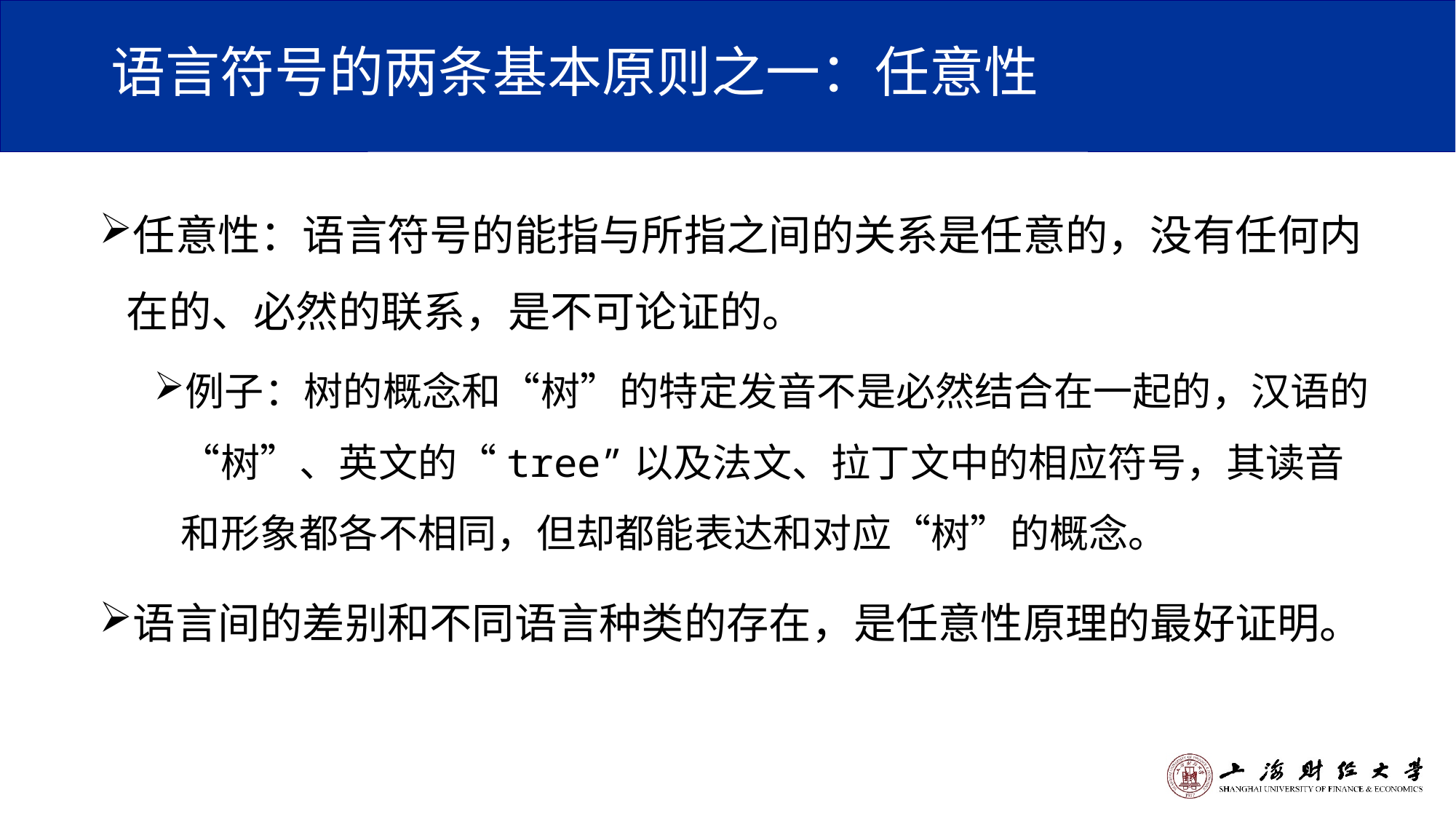

# 语言符号的两条基本原则之一：任意性
任意性：语言符号的能指与所指之间的关系是任意的，没有任何内在的、必然的联系，是不可论证的。
例子：树的概念和“树”的特定发音不是必然结合在一起的，汉语的“树”、英文的“tree”以及法文、拉丁文中的相应符号，其读音和形象都各不相同，但却都能表达和对应“树”的概念。
语言间的差别和不同语言种类的存在，是任意性原理的最好证明。